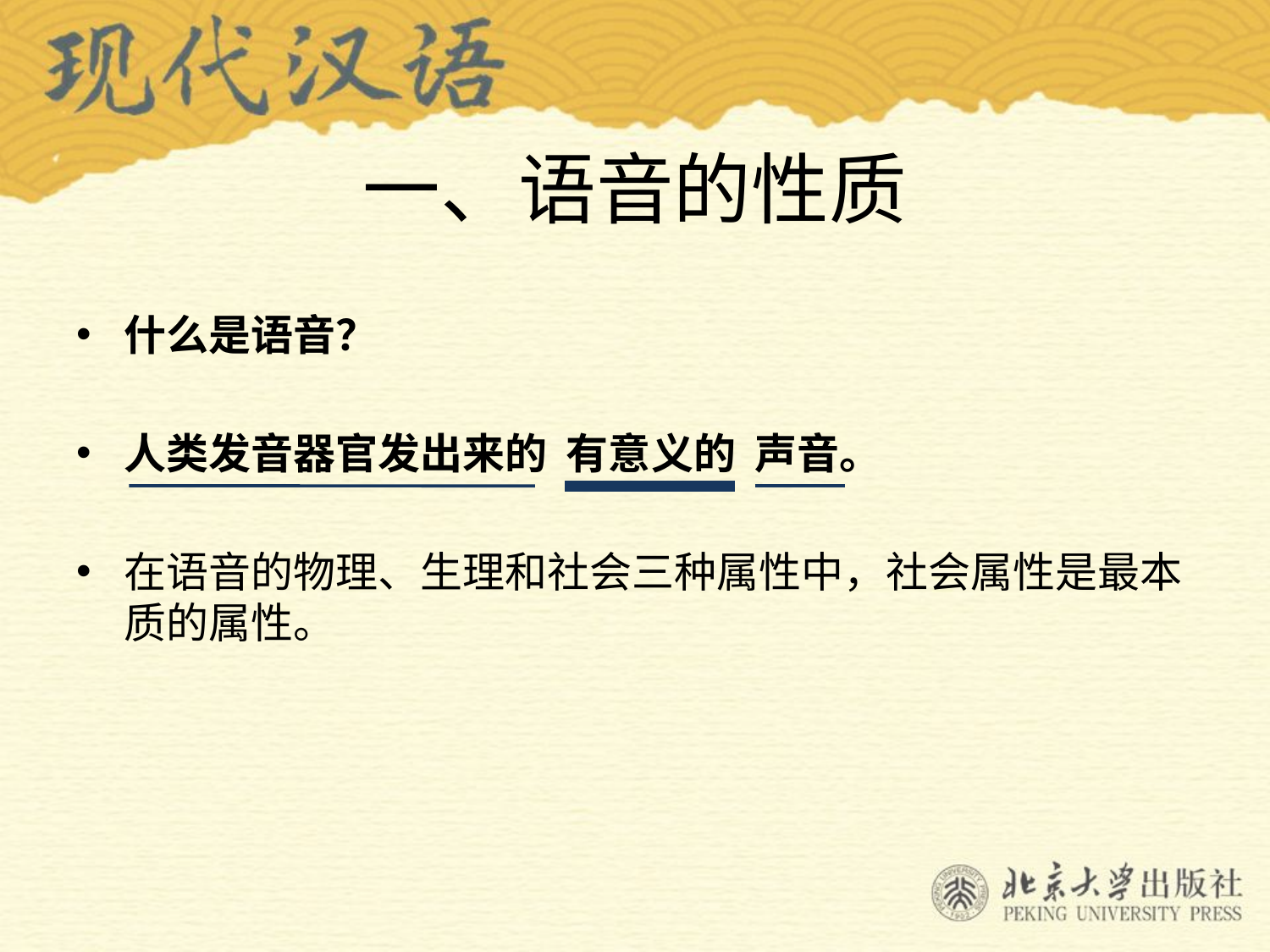

# 一、语音的性质
什么是语音？

人类发音器官发出来的  有意义的  声音。

在语音的物理、生理和社会三种属性中，社会属性是最本质的属性。